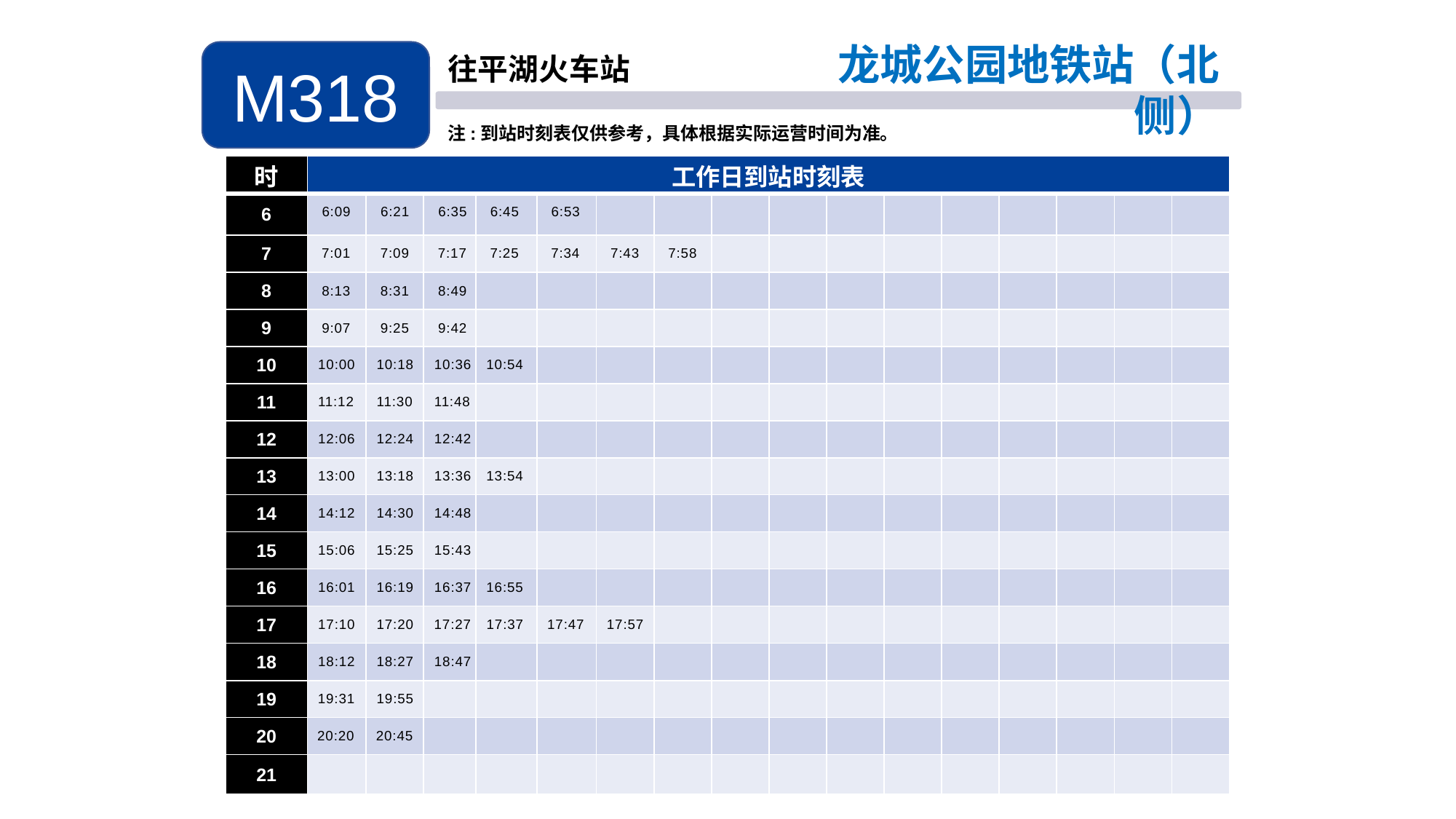

龙城公园地铁站（北侧）
M318
往平湖火车站

注:到站时刻表仅供参考，具体根据实际运营时间为准。
| 时 | 工作日到站时刻表 |  |  |  |  |  |  |  |  |  |  |  |  |  |  |  |
| --- | --- | --- | --- | --- | --- | --- | --- | --- | --- | --- | --- | --- | --- | --- | --- | --- |
| 6 | 6:09 | 6:21 | 6:35 | 6:45 | 6:53 |  |  |  |  |  |  |  |  |  |  |  |
| 7 | 7:01 | 7:09 | 7:17 | 7:25 | 7:34 | 7:43 | 7:58 |  |  |  |  |  |  |  |  |  |
| 8 | 8:13 | 8:31 | 8:49 |  |  |  |  |  |  |  |  |  |  |  |  |  |
| 9 | 9:07 | 9:25 | 9:42 |  |  |  |  |  |  |  |  |  |  |  |  |  |
| 10 | 10:00 | 10:18 | 10:36 | 10:54 |  |  |  |  |  |  |  |  |  |  |  |  |
| 11 | 11:12 | 11:30 | 11:48 |  |  |  |  |  |  |  |  |  |  |  |  |  |
| 12 | 12:06 | 12:24 | 12:42 |  |  |  |  |  |  |  |  |  |  |  |  |  |
| 13 | 13:00 | 13:18 | 13:36 | 13:54 |  |  |  |  |  |  |  |  |  |  |  |  |
| 14 | 14:12 | 14:30 | 14:48 |  |  |  |  |  |  |  |  |  |  |  |  |  |
| 15 | 15:06 | 15:25 | 15:43 |  |  |  |  |  |  |  |  |  |  |  |  |  |
| 16 | 16:01 | 16:19 | 16:37 | 16:55 |  |  |  |  |  |  |  |  |  |  |  |  |
| 17 | 17:10 | 17:20 | 17:27 | 17:37 | 17:47 | 17:57 |  |  |  |  |  |  |  |  |  |  |
| 18 | 18:12 | 18:27 | 18:47 |  |  |  |  |  |  |  |  |  |  |  |  |  |
| 19 | 19:31 | 19:55 |  |  |  |  |  |  |  |  |  |  |  |  |  |  |
| 20 | 20:20 | 20:45 |  |  |  |  |  |  |  |  |  |  |  |  |  |  |
| 21 |  |  |  |  |  |  |  |  |  |  |  |  |  |  |  |  |